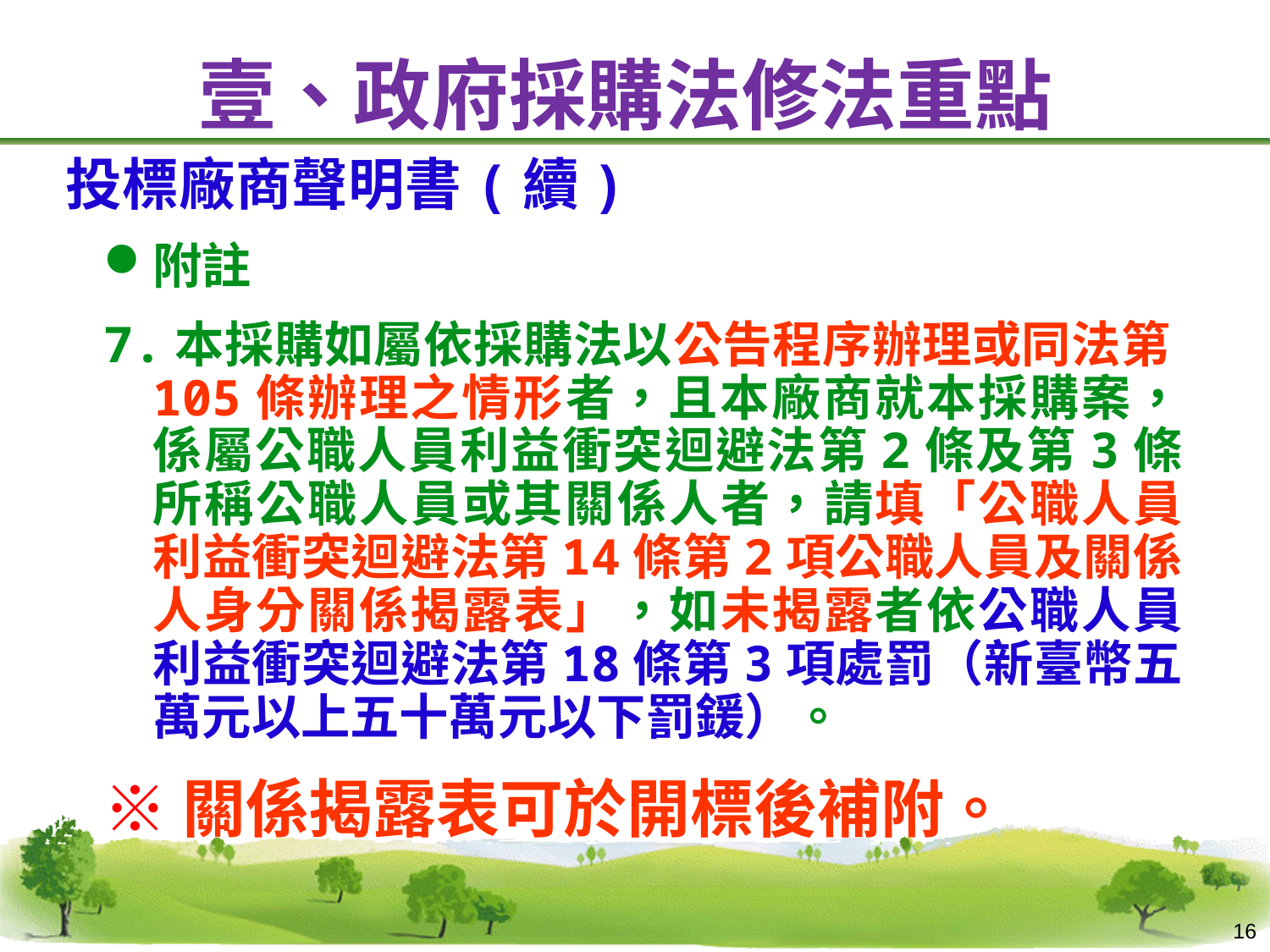

壹、政府採購法修法重點
投標廠商聲明書(續)
附註
7.本採購如屬依採購法以公告程序辦理或同法第105條辦理之情形者，且本廠商就本採購案，係屬公職人員利益衝突迴避法第2條及第3條所稱公職人員或其關係人者，請填「公職人員利益衝突迴避法第14條第2項公職人員及關係人身分關係揭露表」，如未揭露者依公職人員利益衝突迴避法第18條第3項處罰（新臺幣五萬元以上五十萬元以下罰鍰）。
※關係揭露表可於開標後補附。
16